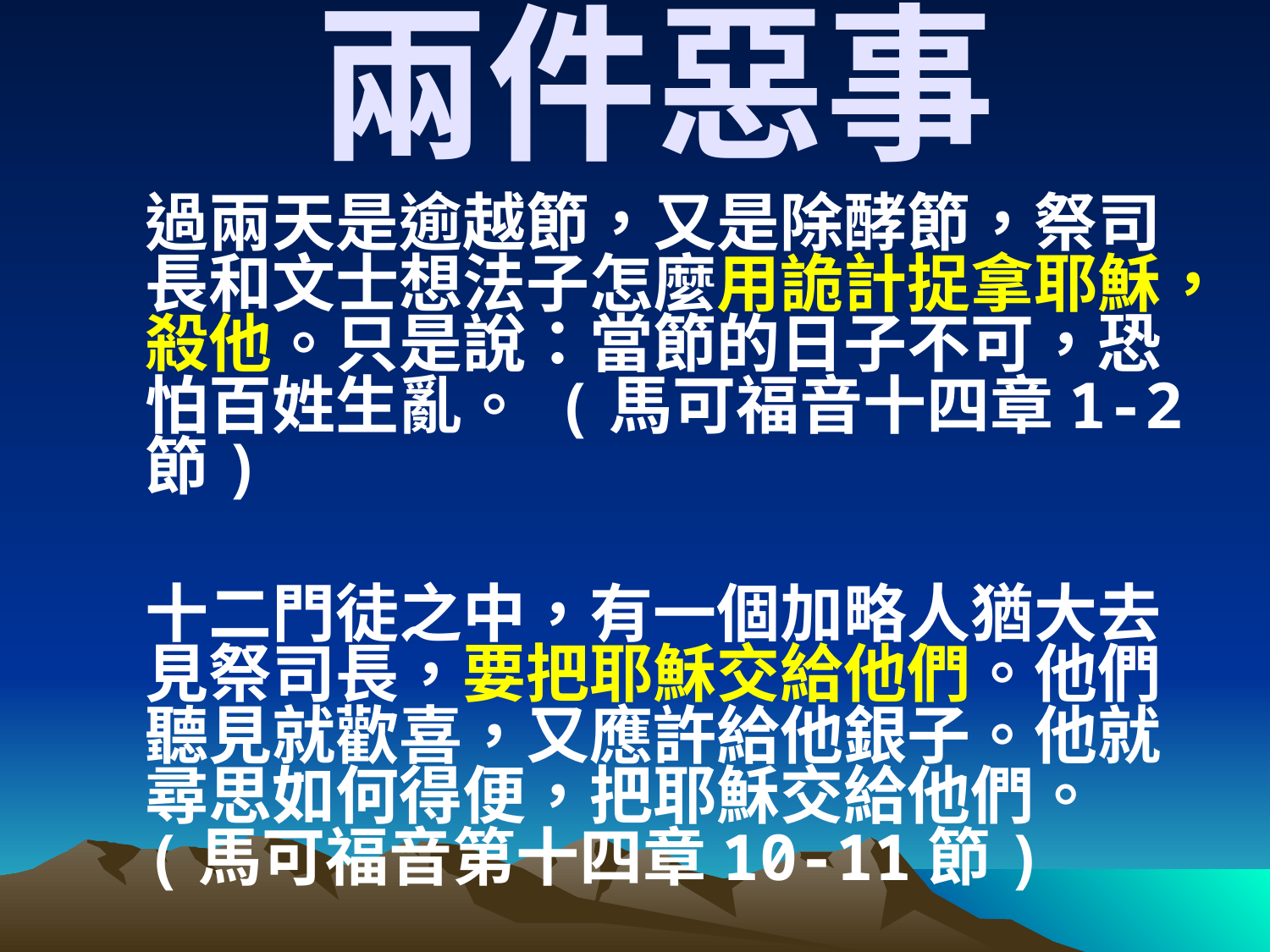

# 兩件惡事
	過兩天是逾越節，又是除酵節，祭司長和文士想法子怎麼用詭計捉拿耶穌，殺他。只是說：當節的日子不可，恐怕百姓生亂。 (馬可福音十四章1-2節)

	十二門徒之中，有一個加略人猶大去見祭司長，要把耶穌交給他們。他們聽見就歡喜，又應許給他銀子。他就尋思如何得便，把耶穌交給他們。 (馬可福音第十四章10-11節)